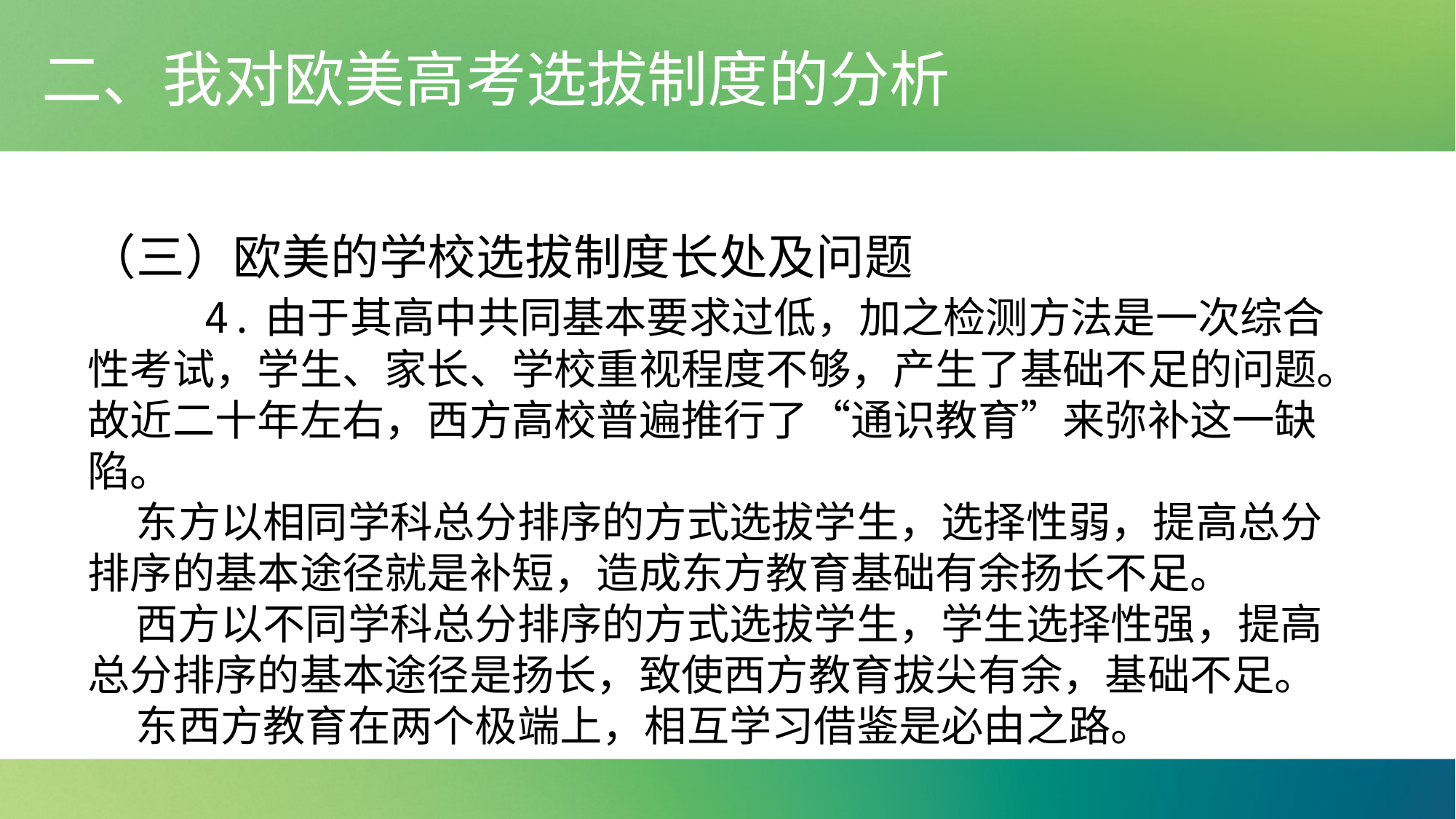

二、我对欧美高考选拔制度的分析
（三）欧美的学校选拔制度长处及问题
    4.由于其高中共同基本要求过低，加之检测方法是一次综合性考试，学生、家长、学校重视程度不够，产生了基础不足的问题。故近二十年左右，西方高校普遍推行了“通识教育”来弥补这一缺陷。
    东方以相同学科总分排序的方式选拔学生，选择性弱，提高总分排序的基本途径就是补短，造成东方教育基础有余扬长不足。
    西方以不同学科总分排序的方式选拔学生，学生选择性强，提高总分排序的基本途径是扬长，致使西方教育拔尖有余，基础不足。
    东西方教育在两个极端上，相互学习借鉴是必由之路。